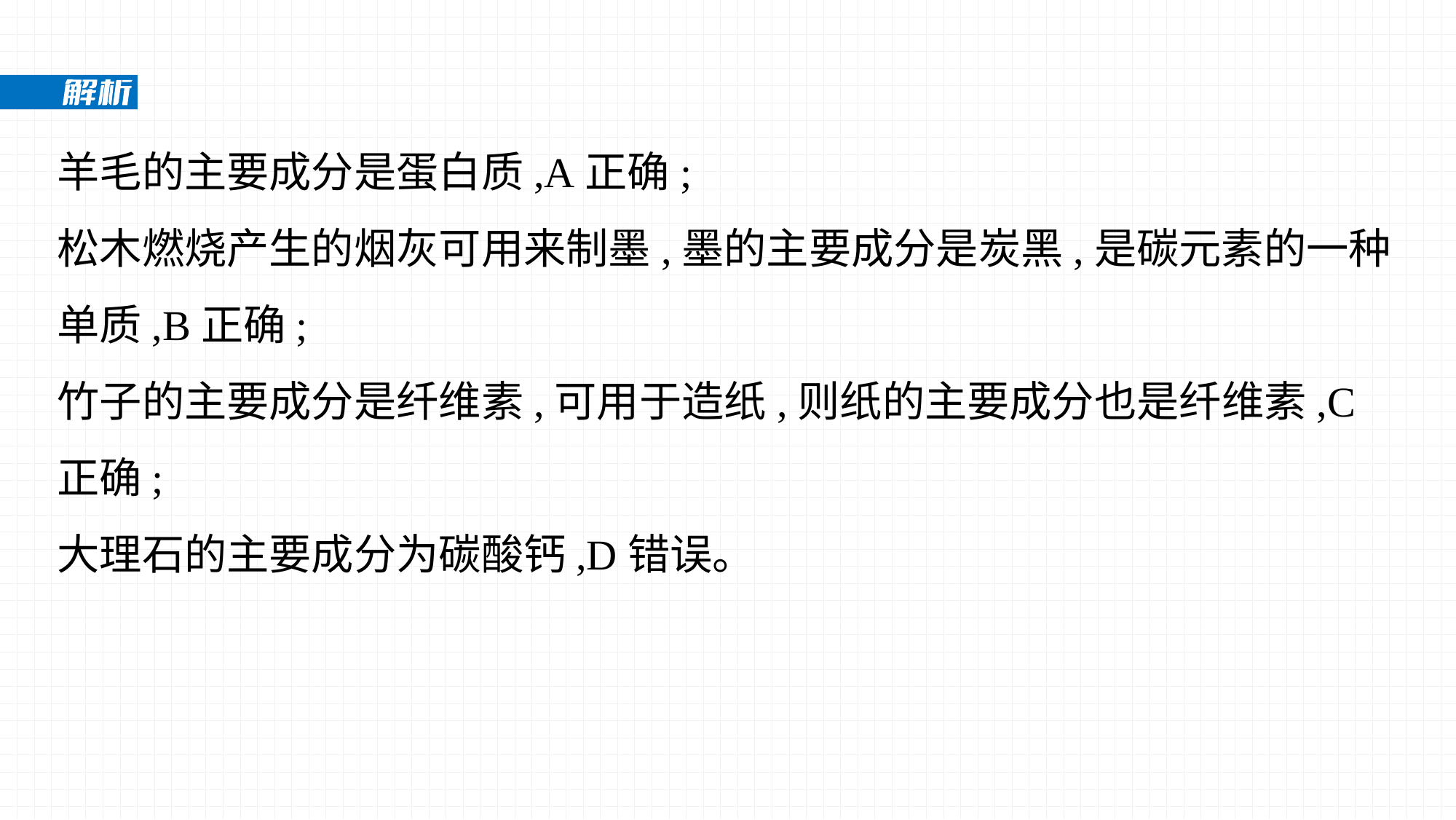

羊毛的主要成分是蛋白质,A正确;
松木燃烧产生的烟灰可用来制墨,墨的主要成分是炭黑,是碳元素的一种单质,B正确;
竹子的主要成分是纤维素,可用于造纸,则纸的主要成分也是纤维素,C正确;
大理石的主要成分为碳酸钙,D错误。